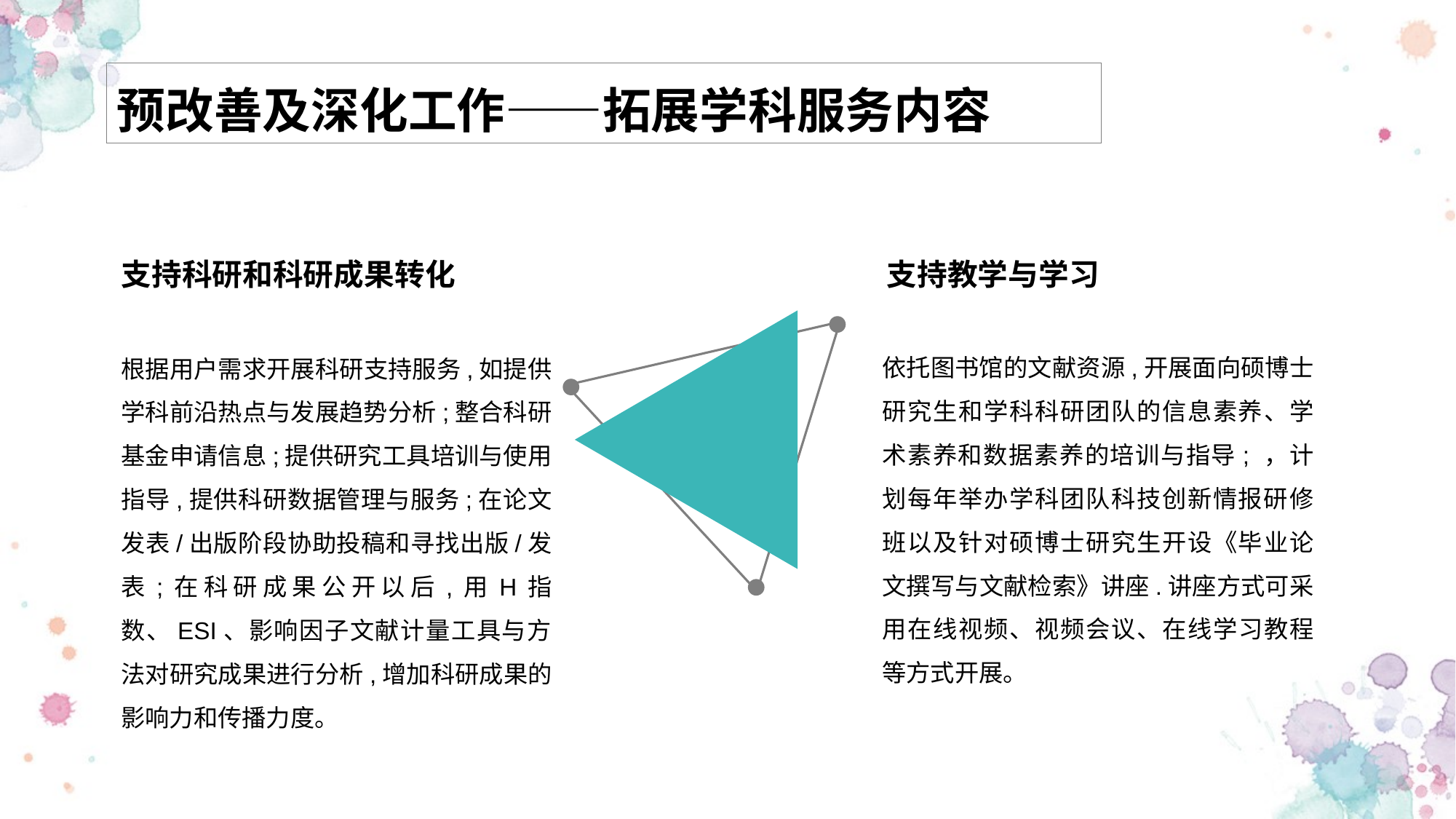

预改善及深化工作——拓展学科服务内容
支持科研和科研成果转化
支持教学与学习

依托图书馆的文献资源,开展面向硕博士研究生和学科科研团队的信息素养、学术素养和数据素养的培训与指导; ，计划每年举办学科团队科技创新情报研修班以及针对硕博士研究生开设《毕业论文撰写与文献检索》讲座.讲座方式可采用在线视频、视频会议、在线学习教程等方式开展。
根据用户需求开展科研支持服务,如提供学科前沿热点与发展趋势分析;整合科研基金申请信息;提供研究工具培训与使用指导,提供科研数据管理与服务;在论文发表/出版阶段协助投稿和寻找出版/发表;在科研成果公开以后,用H指数、ESI、影响因子文献计量工具与方法对研究成果进行分析,增加科研成果的影响力和传播力度。